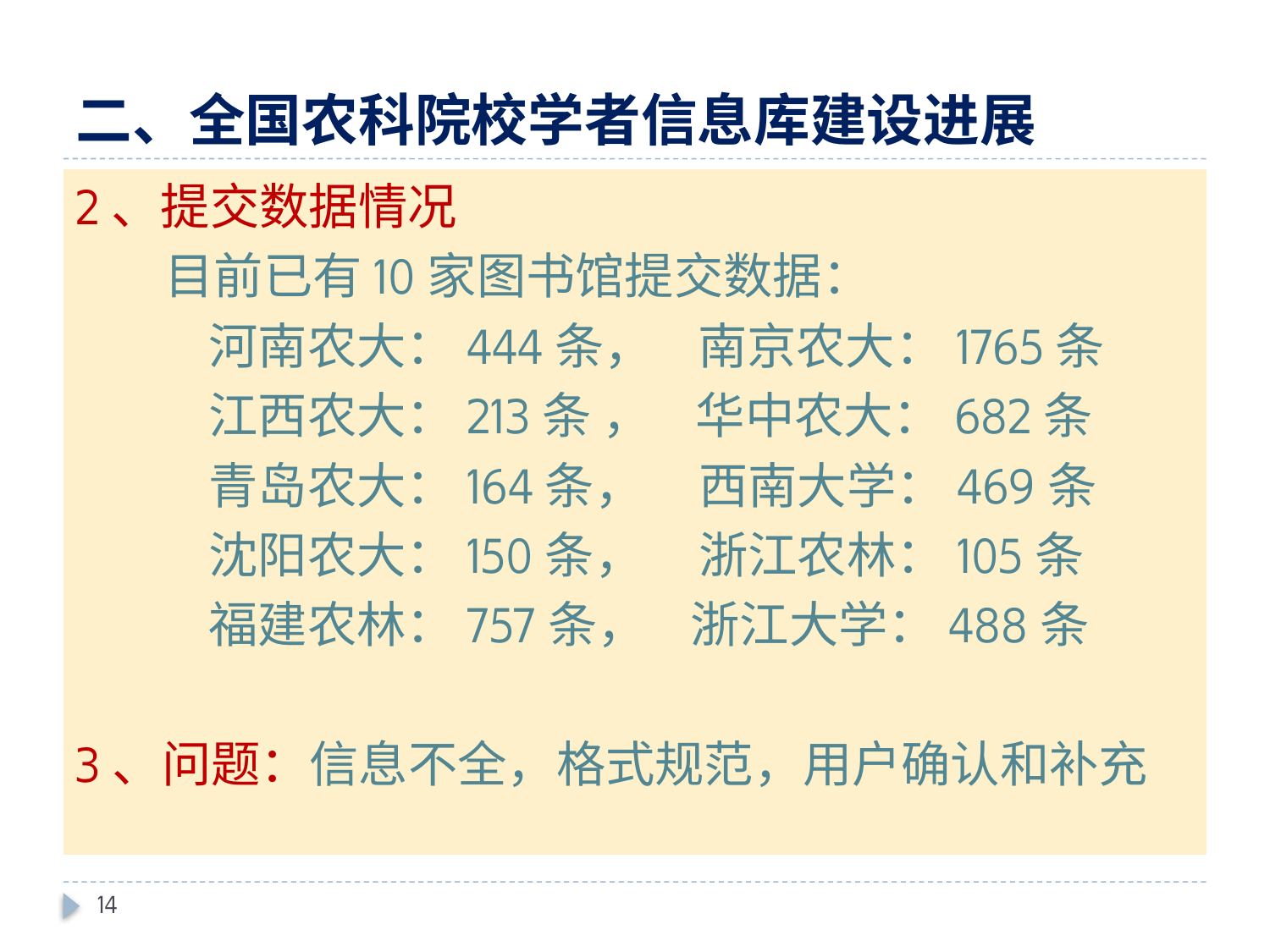

# 二、全国农科院校学者信息库建设进展
2、提交数据情况
       目前已有10家图书馆提交数据：
           河南农大：444条，    南京农大：1765条
           江西农大：213条 ，    华中农大：682条
           青岛农大：164条，     西南大学：469条
           沈阳农大：150条，     浙江农林：105条
           福建农林：757条，    浙江大学：488条

3、问题：信息不全，格式规范，用户确认和补充
14